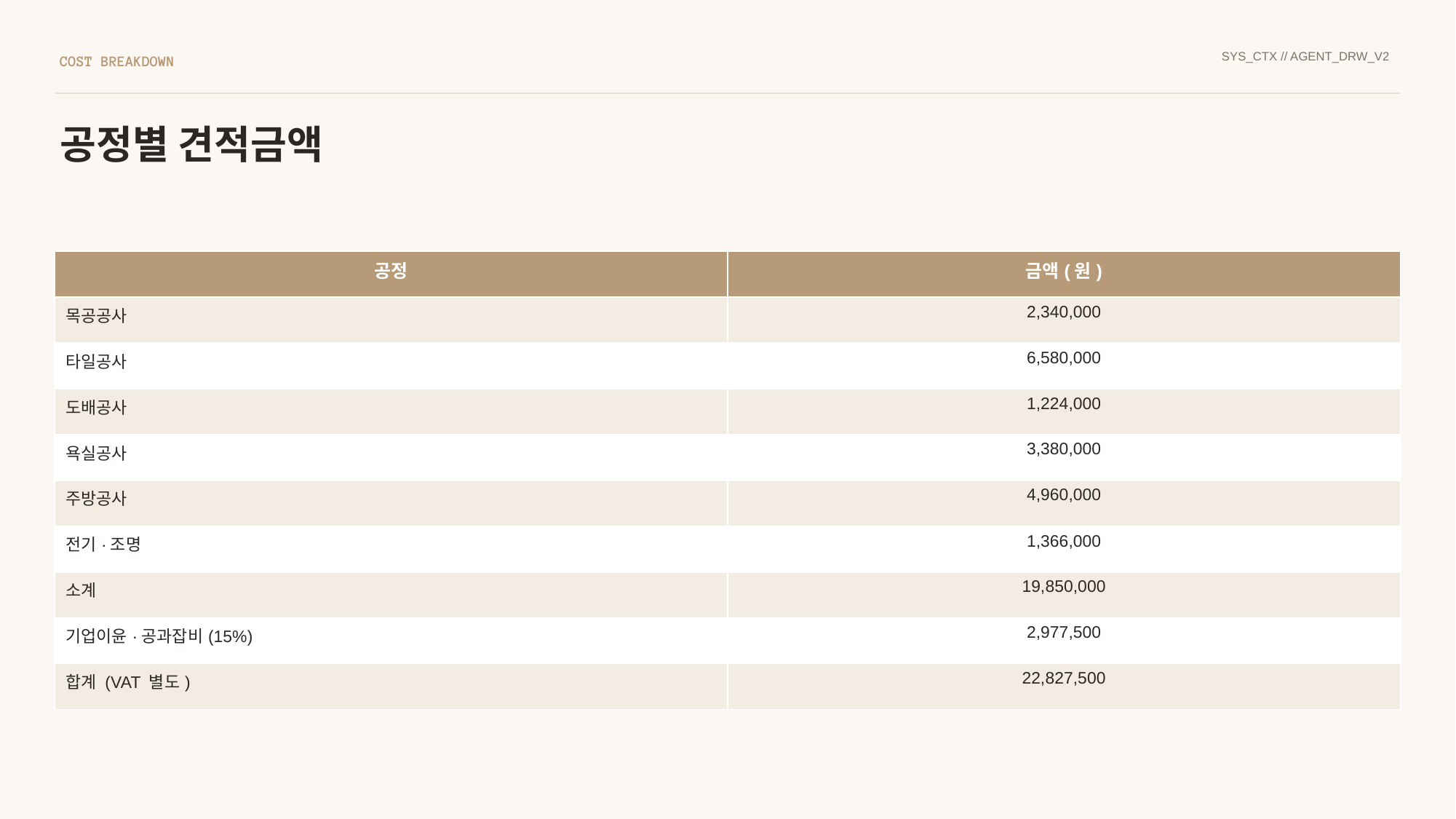

SYS_CTX // AGENT_DRW_V2
COST BREAKDOWN

공정별 견적금액
| 공정 | 금액(원) |
| --- | --- |
| 목공공사 | 2,340,000 |
| 타일공사 | 6,580,000 |
| 도배공사 | 1,224,000 |
| 욕실공사 | 3,380,000 |
| 주방공사 | 4,960,000 |
| 전기·조명 | 1,366,000 |
| 소계 | 19,850,000 |
| 기업이윤·공과잡비(15%) | 2,977,500 |
| 합계 (VAT 별도) | 22,827,500 |